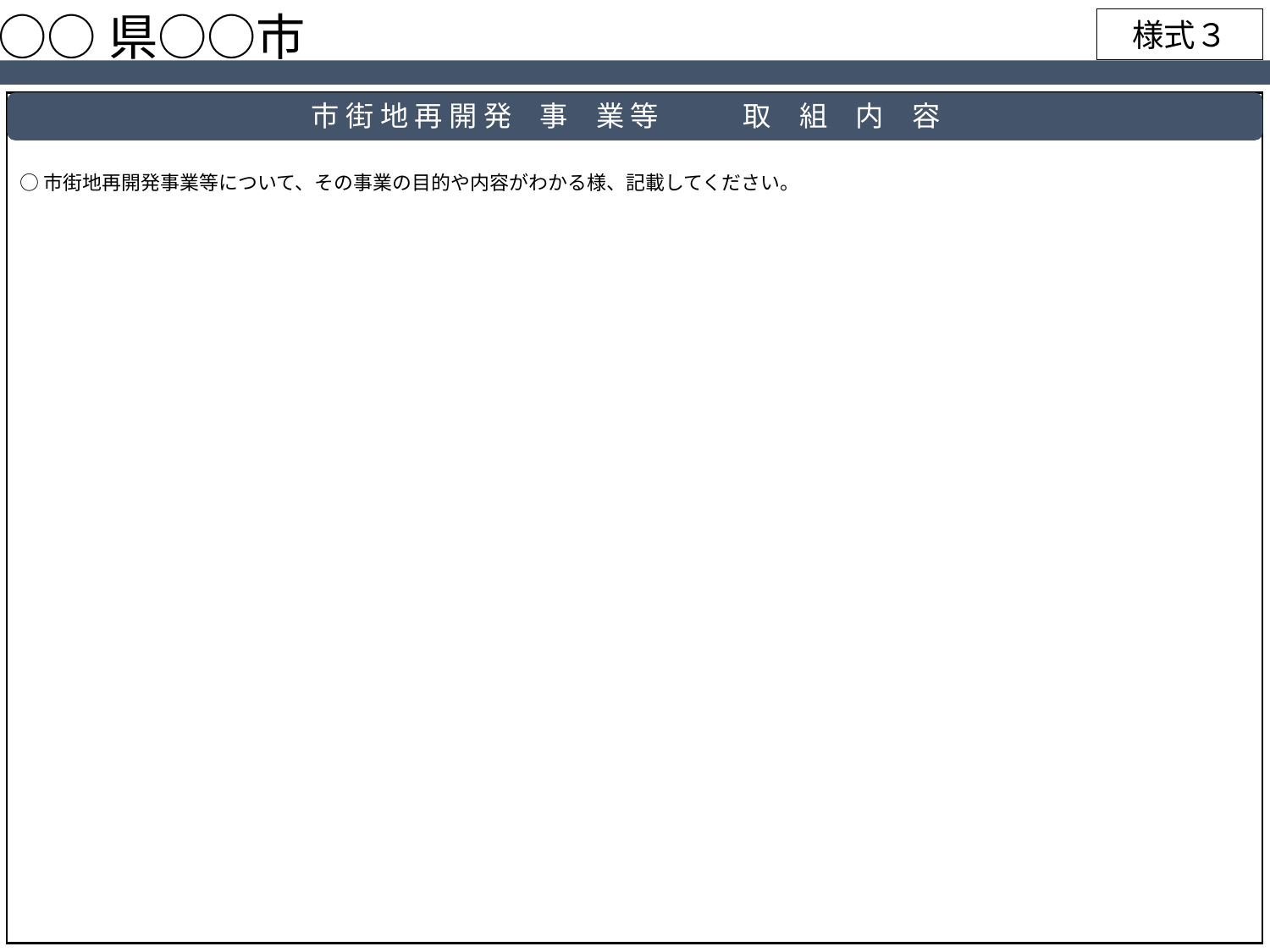

○○県○○市
様式３

市 街 地 再 開 発　事　業 等　　　取　組　内　容

○市街地再開発事業等について、その事業の目的や内容がわかる様、記載してください。